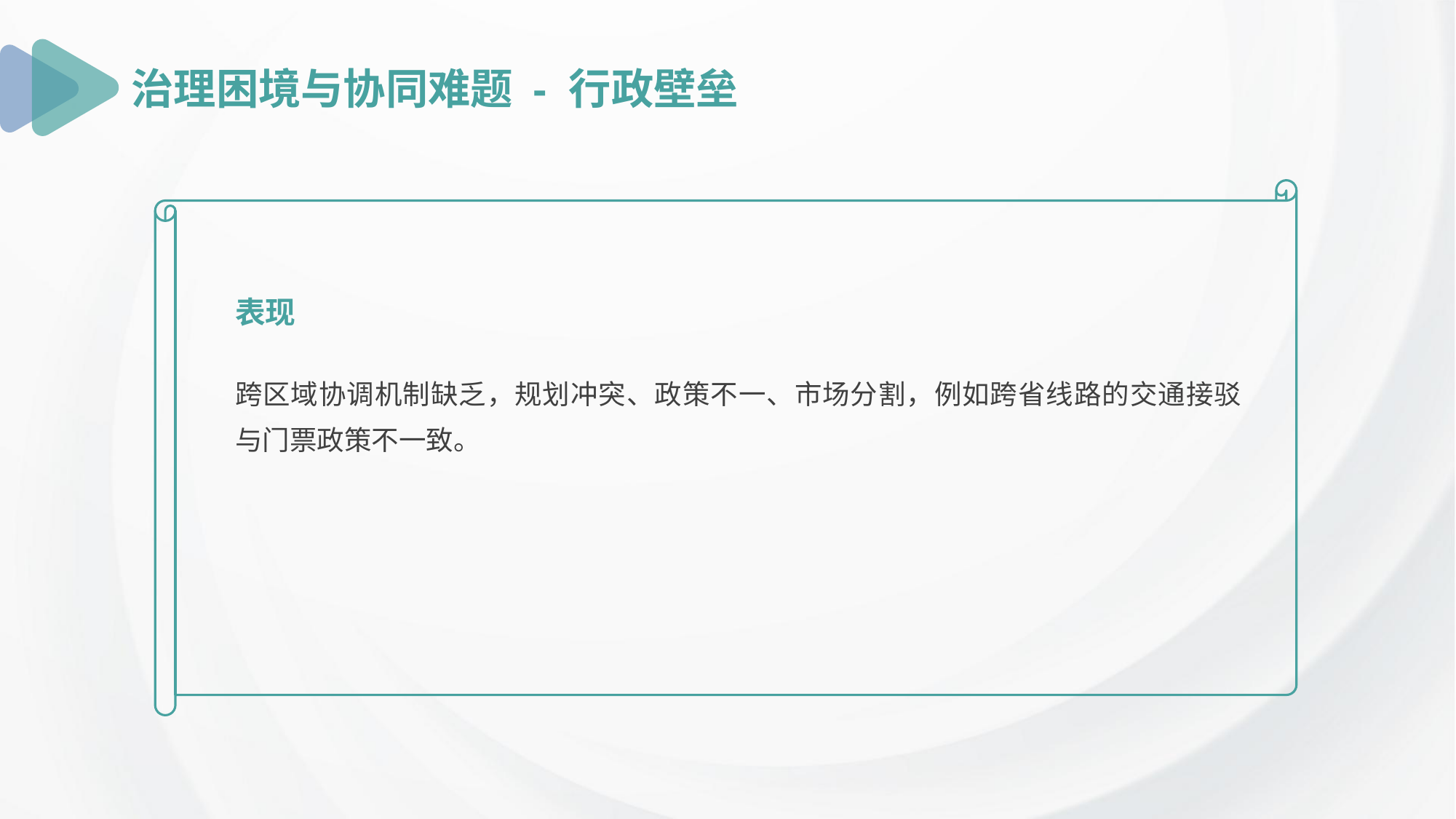

治理困境与协同难题 - 行政壁垒

表现
跨区域协调机制缺乏，规划冲突、政策不一、市场分割，例如跨省线路的交通接驳与门票政策不一致。